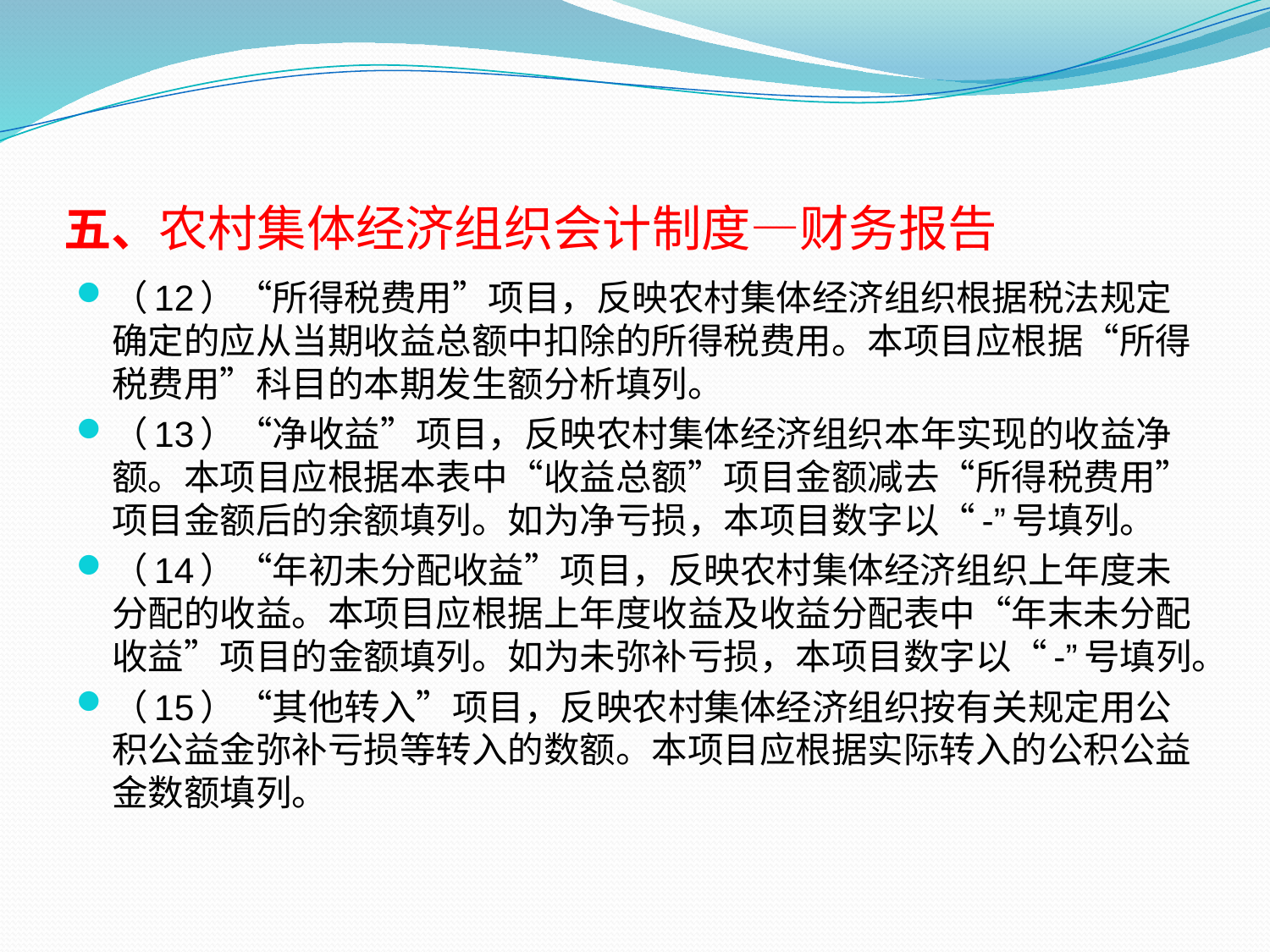

# 五、农村集体经济组织会计制度—财务报告
（12）“所得税费用”项目，反映农村集体经济组织根据税法规定确定的应从当期收益总额中扣除的所得税费用。本项目应根据“所得税费用”科目的本期发生额分析填列。
（13）“净收益”项目，反映农村集体经济组织本年实现的收益净额。本项目应根据本表中“收益总额”项目金额减去“所得税费用”项目金额后的余额填列。如为净亏损，本项目数字以“-”号填列。
（14）“年初未分配收益”项目，反映农村集体经济组织上年度未分配的收益。本项目应根据上年度收益及收益分配表中“年末未分配收益”项目的金额填列。如为未弥补亏损，本项目数字以“-”号填列。
（15）“其他转入”项目，反映农村集体经济组织按有关规定用公积公益金弥补亏损等转入的数额。本项目应根据实际转入的公积公益金数额填列。